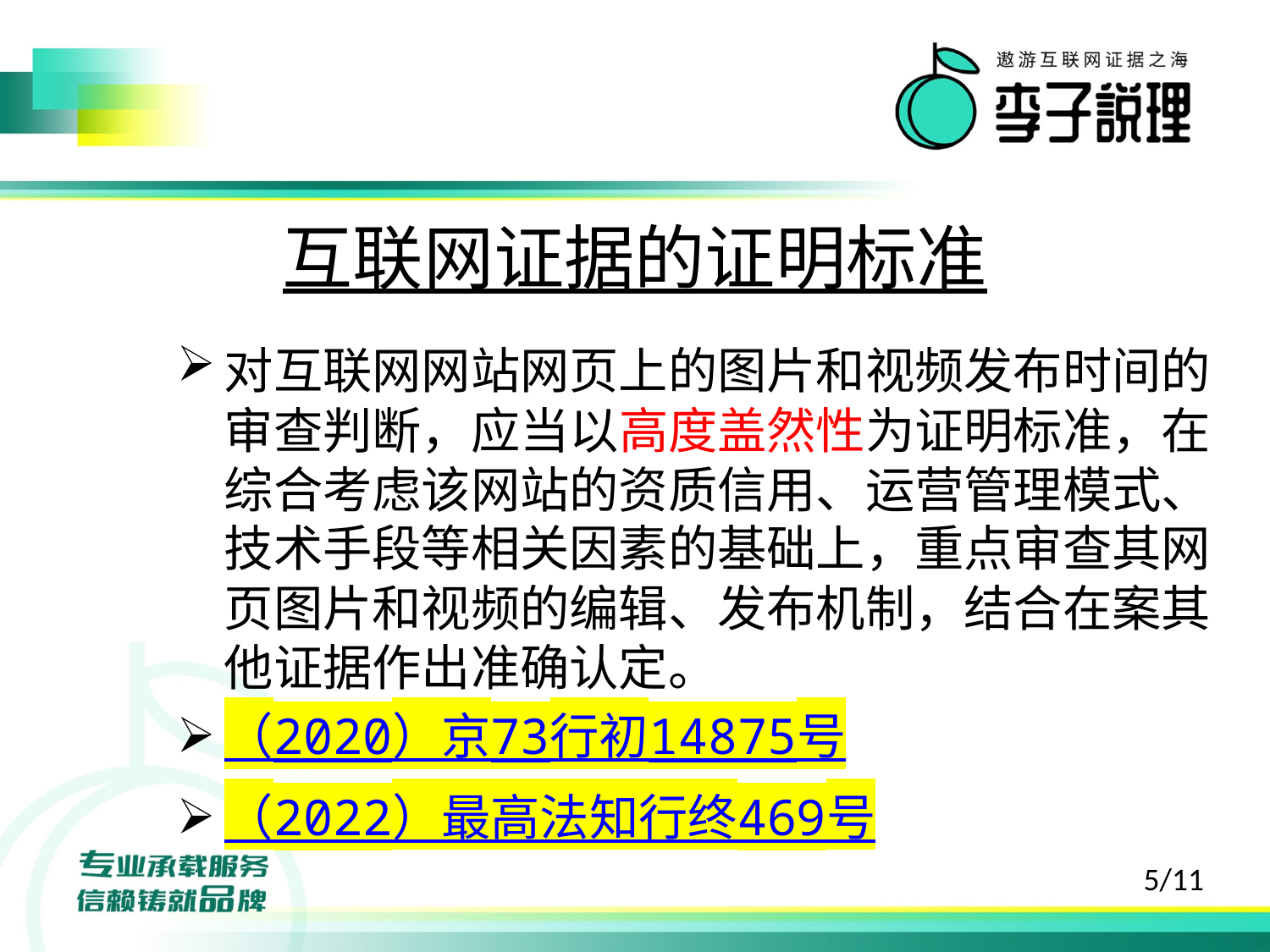

# 互联网证据的证明标准

对互联网网站网页上的图片和视频发布时间的审查判断，应当以高度盖然性为证明标准，在综合考虑该网站的资质信用、运营管理模式、技术手段等相关因素的基础上，重点审查其网页图片和视频的编辑、发布机制，结合在案其他证据作出准确认定。
（2020）京73行初14875号
（2022）最高法知行终469号

5/11